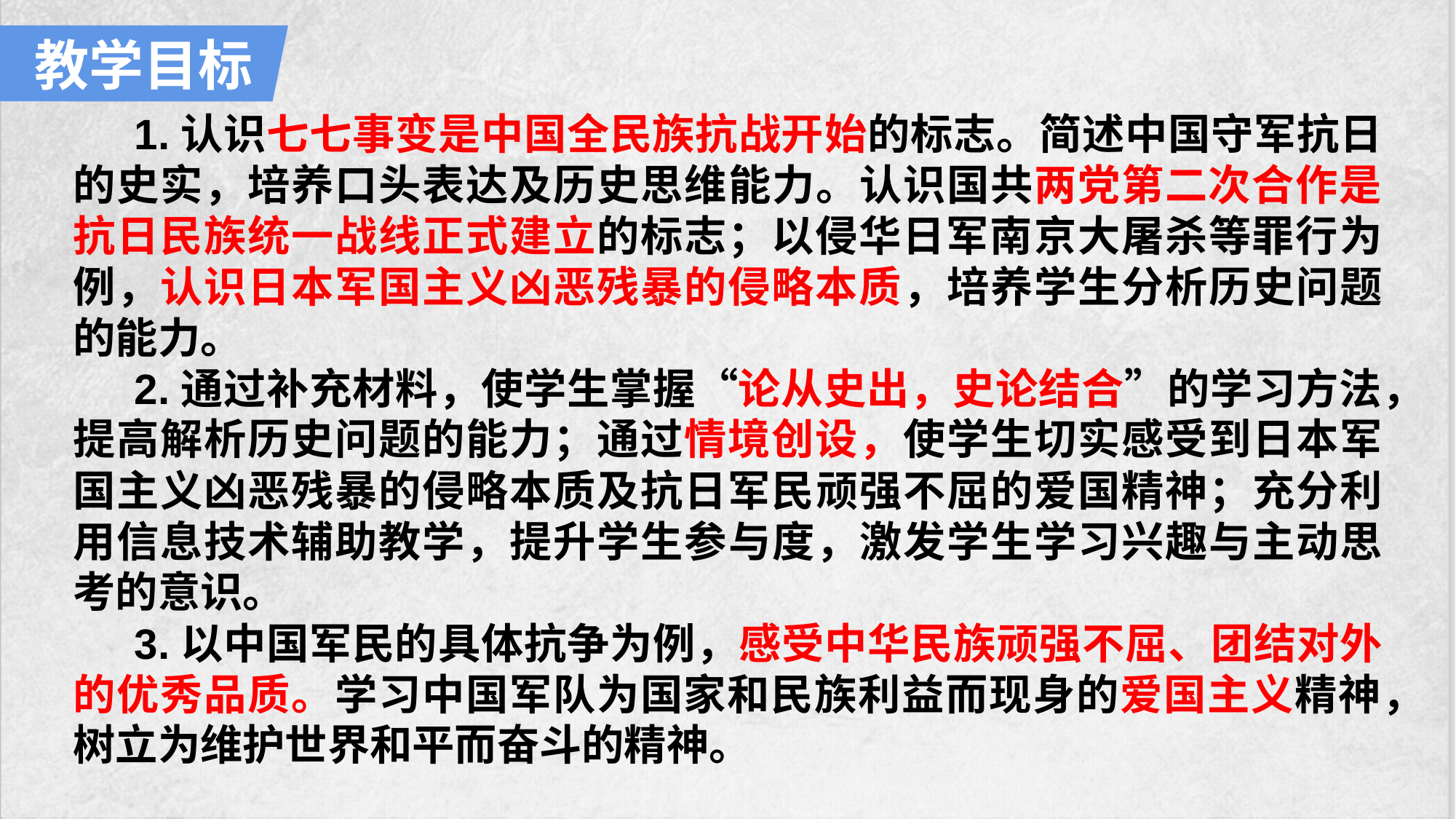

教学目标
  1.认识七七事变是中国全民族抗战开始的标志。简述中国守军抗日的史实，培养口头表达及历史思维能力。认识国共两党第二次合作是抗日民族统一战线正式建立的标志；以侵华日军南京大屠杀等罪行为例，认识日本军国主义凶恶残暴的侵略本质，培养学生分析历史问题的能力。
  2.通过补充材料，使学生掌握“论从史出，史论结合”的学习方法，提高解析历史问题的能力；通过情境创设，使学生切实感受到日本军国主义凶恶残暴的侵略本质及抗日军民顽强不屈的爱国精神；充分利用信息技术辅助教学，提升学生参与度，激发学生学习兴趣与主动思考的意识。
  3.以中国军民的具体抗争为例，感受中华民族顽强不屈、团结对外的优秀品质。学习中国军队为国家和民族利益而现身的爱国主义精神，树立为维护世界和平而奋斗的精神。